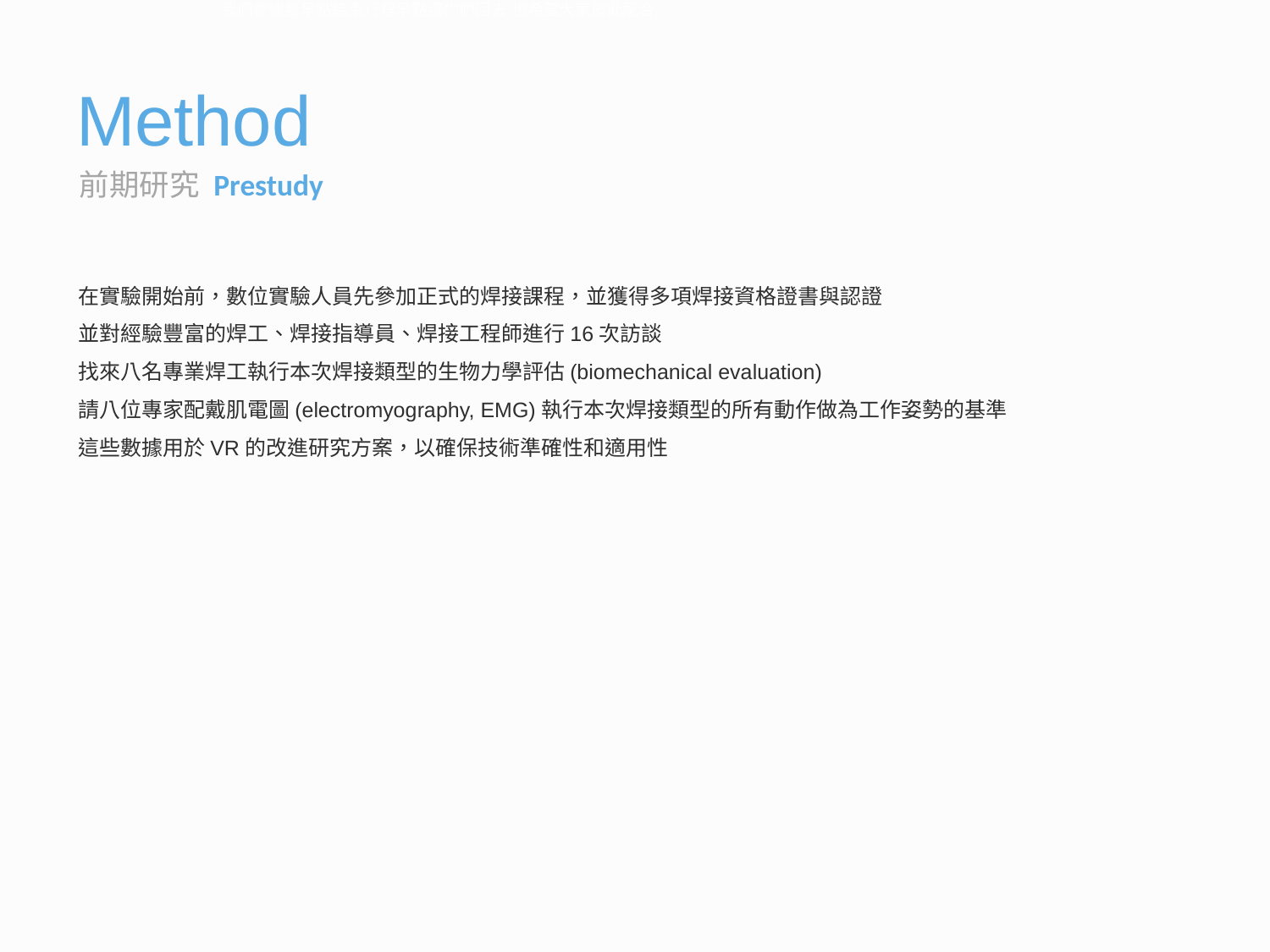

為了人數控管和安全 我們希望是原車去原車回 因為人是我們帶出去了 如果你們離開的時候發生什麼事我們都無法卸責
我們會儘量早點結束行程早點讓你們回去 也希望大家彼此配合
# Method
前期研究 Prestudy
在實驗開始前，數位實驗人員先參加正式的焊接課程，並獲得多項焊接資格證書與認證
並對經驗豐富的焊工、焊接指導員、焊接工程師進行16次訪談
找來八名專業焊工執行本次焊接類型的生物力學評估(biomechanical evaluation)
請八位專家配戴肌電圖(electromyography, EMG)執行本次焊接類型的所有動作做為工作姿勢的基準
這些數據用於VR的改進研究方案，以確保技術準確性和適用性